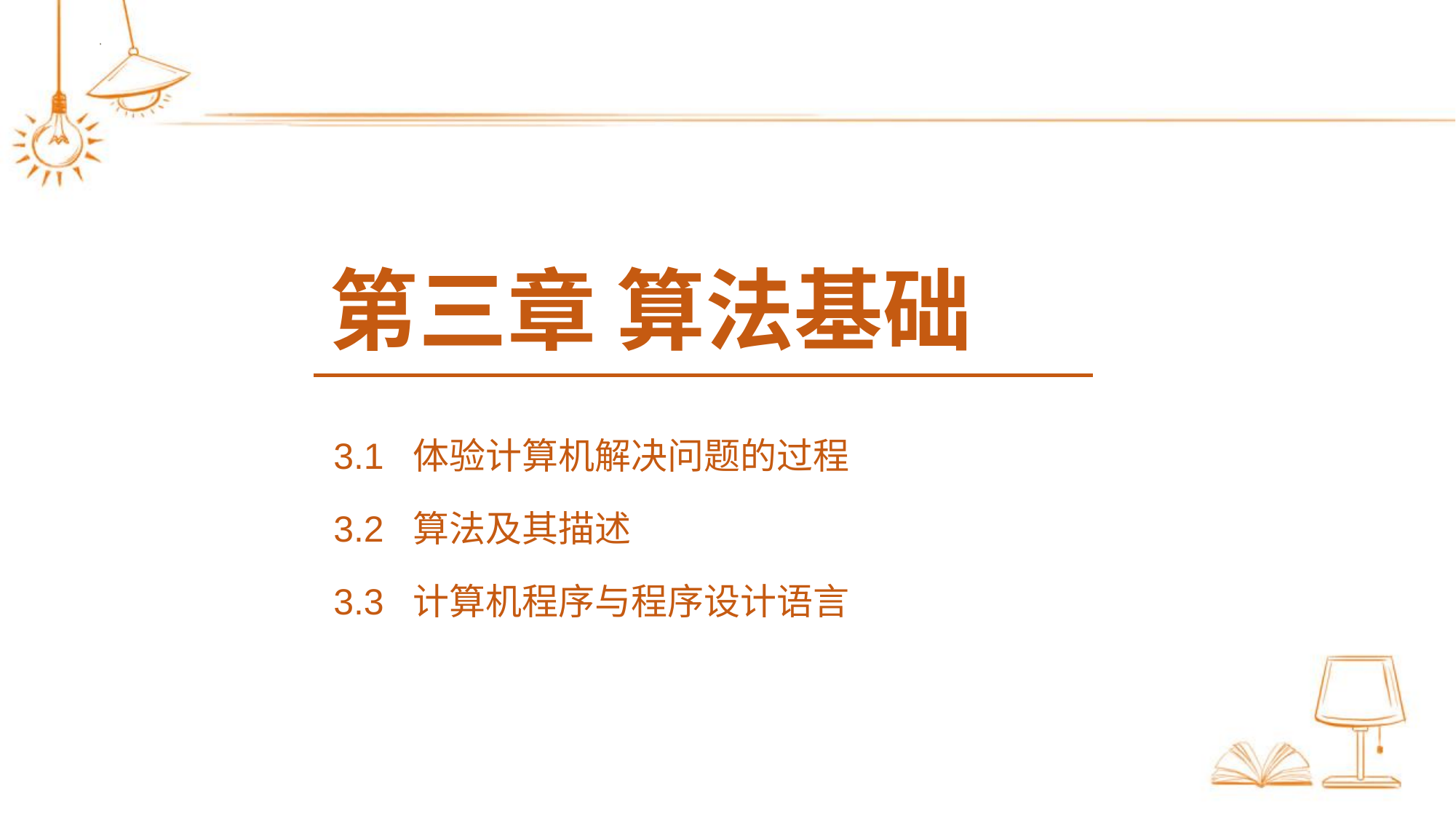

第三章 算法基础
3.1  体验计算机解决问题的过程
3.2  算法及其描述
3.3  计算机程序与程序设计语言